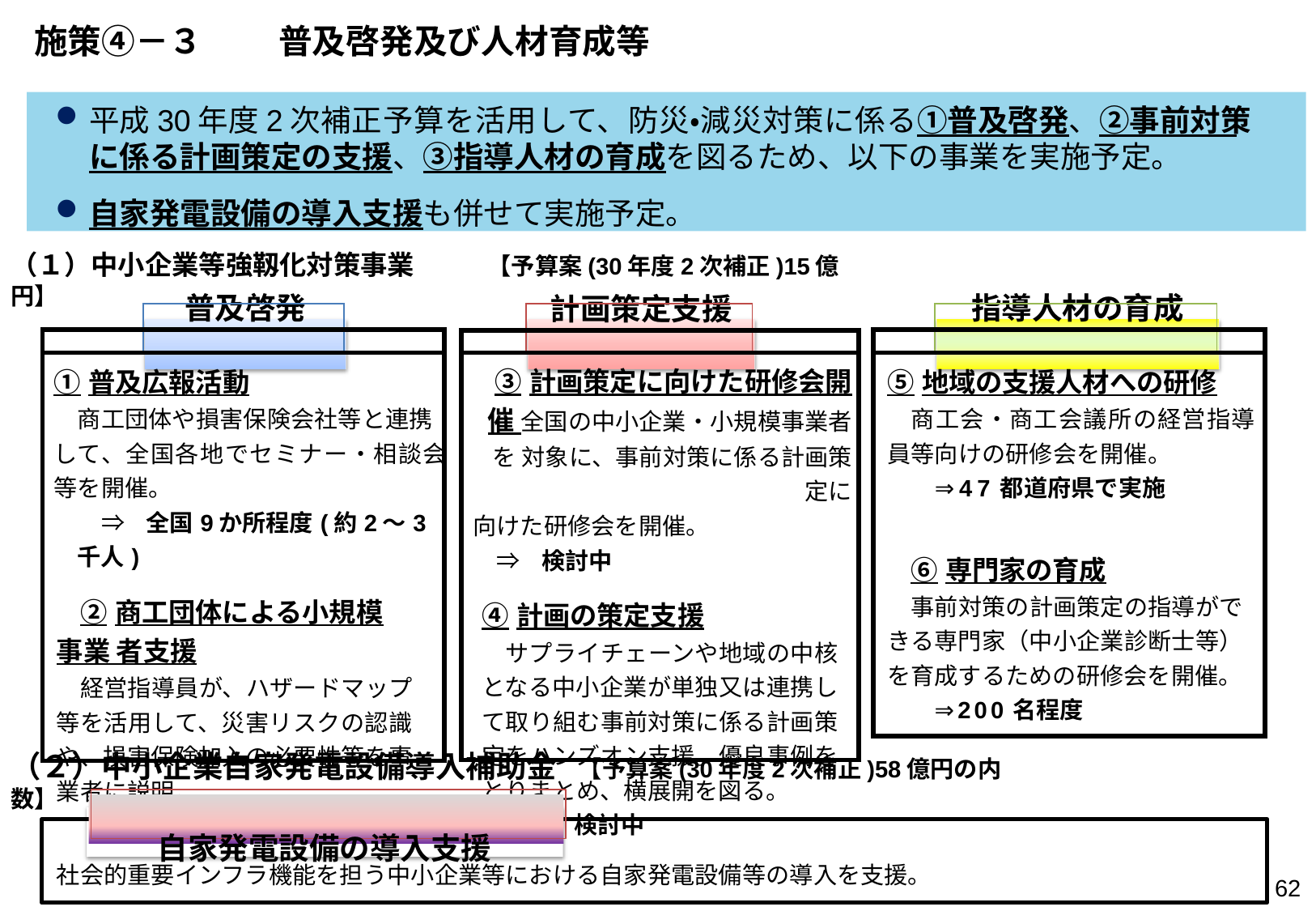

# 施策④－３	普及啓発及び人材育成等
平成30年度2次補正予算を活用して、防災・減災対策に係る①普及啓発、②事前対策 に係る計画策定の支援、③指導人材の育成を図るため、以下の事業を実施予定。
自家発電設備の導入支援も併せて実施予定。
（１）中小企業等強靱化対策事業	【予算案(30年度2次補正)15億円】
|  | 普及啓発 |  |
| --- | --- | --- |
|  |  |  |
| ①普及広報活動 商工団体や損害保険会社等と連携 して、全国各地でセミナー・相談会 等を開催。 ⇒全国9か所程度(約2～3千人) ②商工団体による小規模事業 者支援 経営指導員が、ハザードマップ 等を活用して、災害リスクの認識 や、損害保険加入の必要性等を事 業者に説明。 ⇒延2万者程度 |  |  |
|  | 計画策定支援 |  |
| --- | --- | --- |
|  |  |  |
| ③計画策定に向けた研修会開催 全国の中小企業・小規模事業者を 対象に、事前対策に係る計画策定に 向けた研修会を開催。 ⇒検討中 ④計画の策定支援 サプライチェーンや地域の中核 となる中小企業が単独又は連携し て取り組む事前対策に係る計画策 定をハンズオン支援。優良事例を とりまとめ、横展開を図る。 ⇒検討中 |  |  |
|  | 指導人材の育成 |  |
| --- | --- | --- |
|  |  |  |
| ⑤地域の支援人材への研修 商工会・商工会議所の経営指導 員等向けの研修会を開催。 ⇒47都道府県で実施 ⑥専門家の育成 事前対策の計画策定の指導がで きる専門家（中小企業診断士等） を育成するための研修会を開催。 ⇒200名程度 |  |  |

（２）中小企業自家発電設備導入補助金	【予算案(30年度2次補正)58億円の内数】
自家発電設備の導入支援

社会的重要インフラ機能を担う中小企業等における自家発電設備等の導入を支援。
62